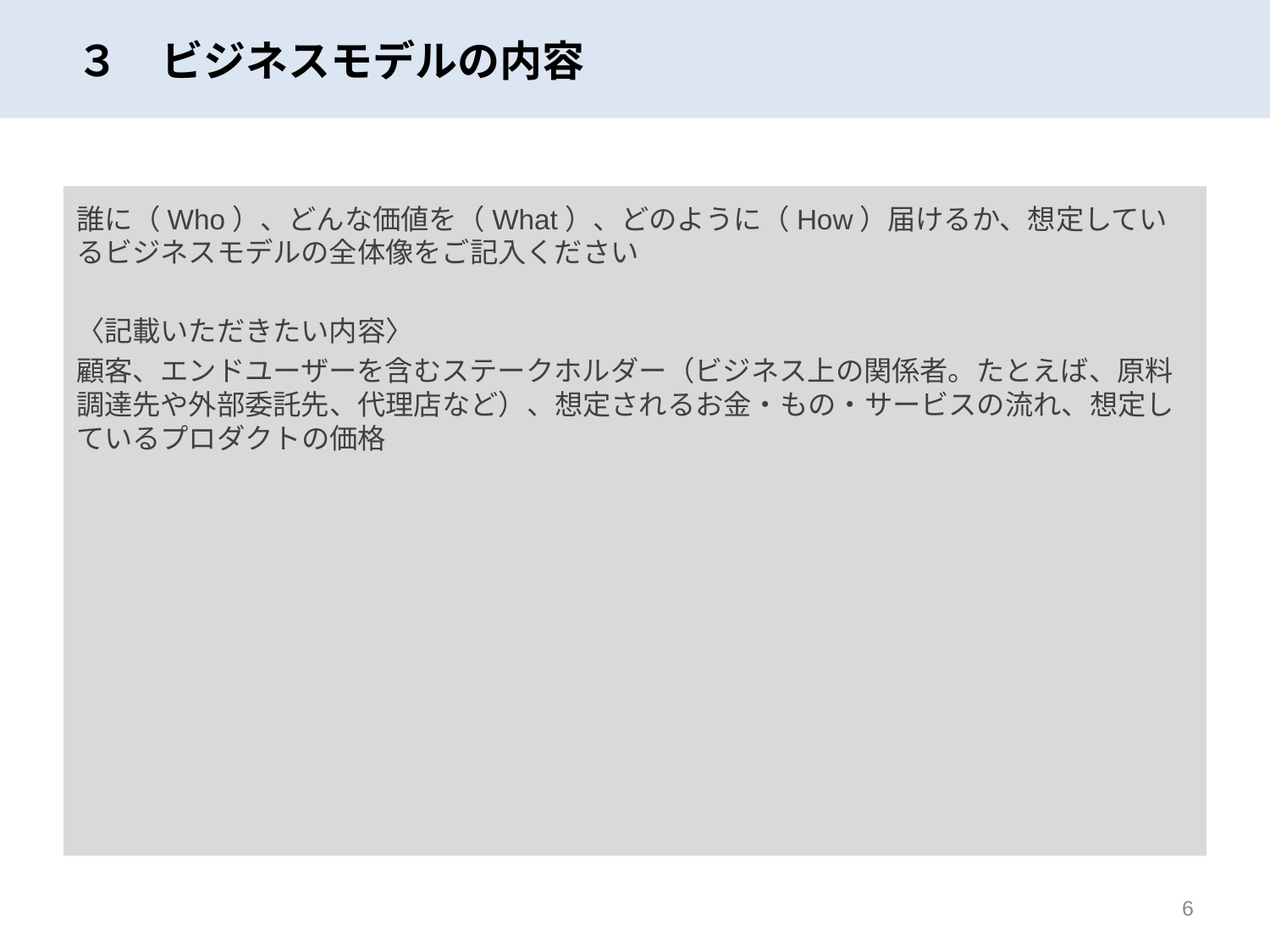

# ３　ビジネスモデルの内容
誰に（Who）、どんな価値を（What）、どのように（How）届けるか、想定しているビジネスモデルの全体像をご記入ください

〈記載いただきたい内容〉
顧客、エンドユーザーを含むステークホルダー（ビジネス上の関係者。たとえば、原料調達先や外部委託先、代理店など）、想定されるお金・もの・サービスの流れ、想定しているプロダクトの価格
6